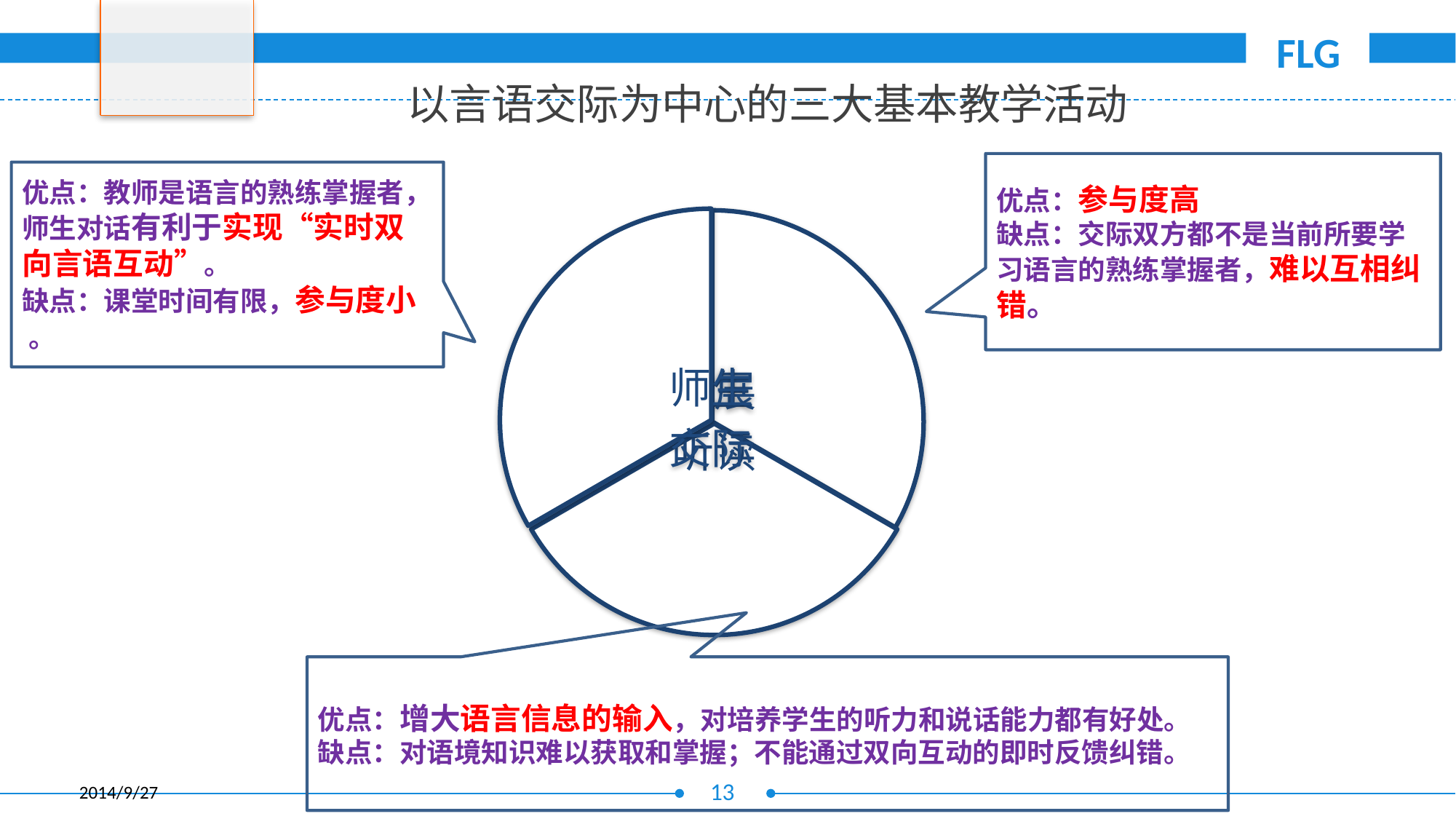

# 以言语交际为中心的三大基本教学活动
优点：参与度高
缺点：交际双方都不是当前所要学习语言的熟练掌握者，难以互相纠错。
生生
交际
扩展
听读
师生
交际
优点：教师是语言的熟练掌握者，师生对话有利于实现“实时双向言语互动”。
缺点：课堂时间有限，参与度小 。
优点：增大语言信息的输入，对培养学生的听力和说话能力都有好处。
缺点：对语境知识难以获取和掌握；不能通过双向互动的即时反馈纠错。
2014/9/27